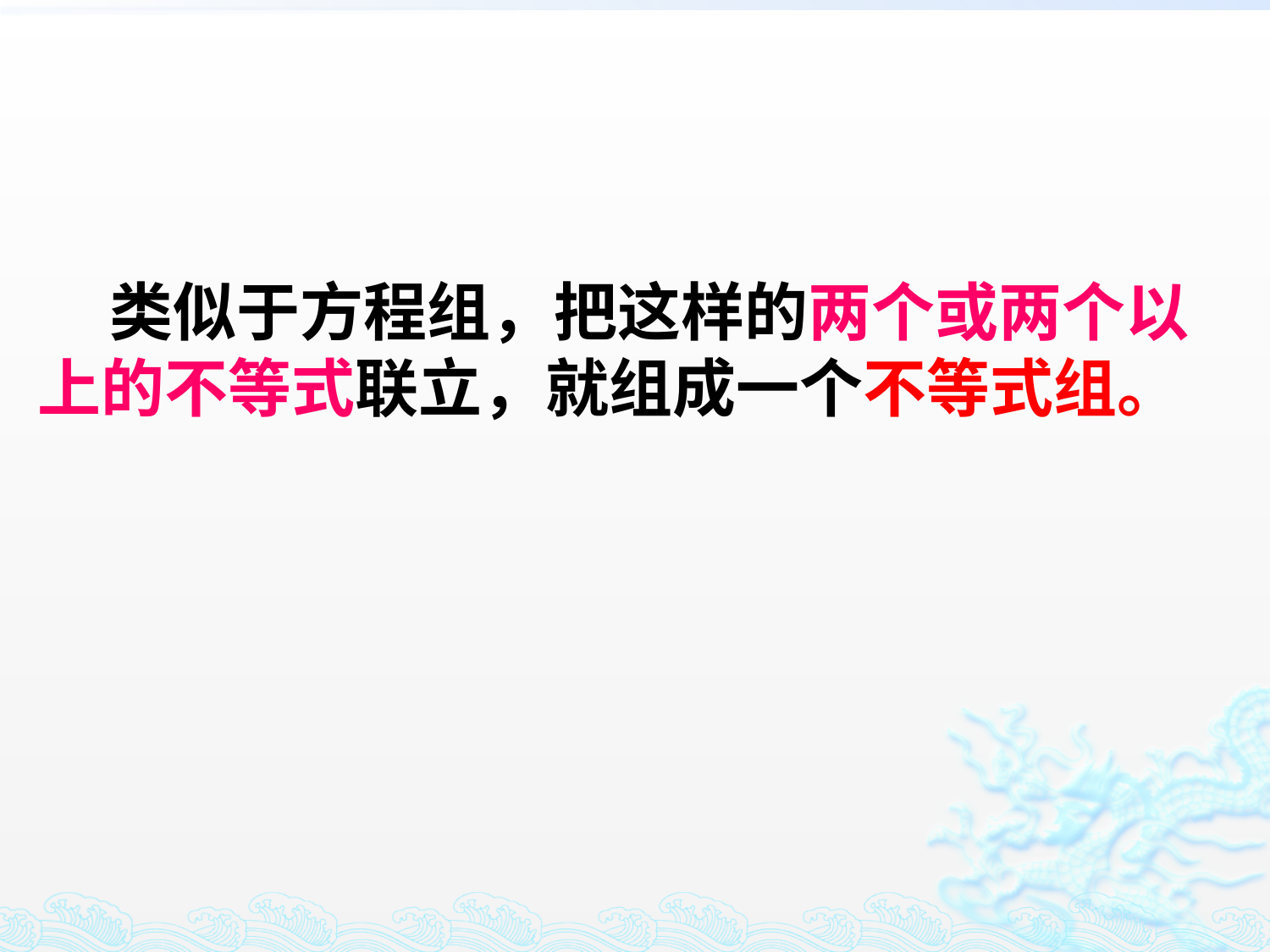

类似于方程组，把这样的两个或两个以上的不等式联立，就组成一个不等式组。